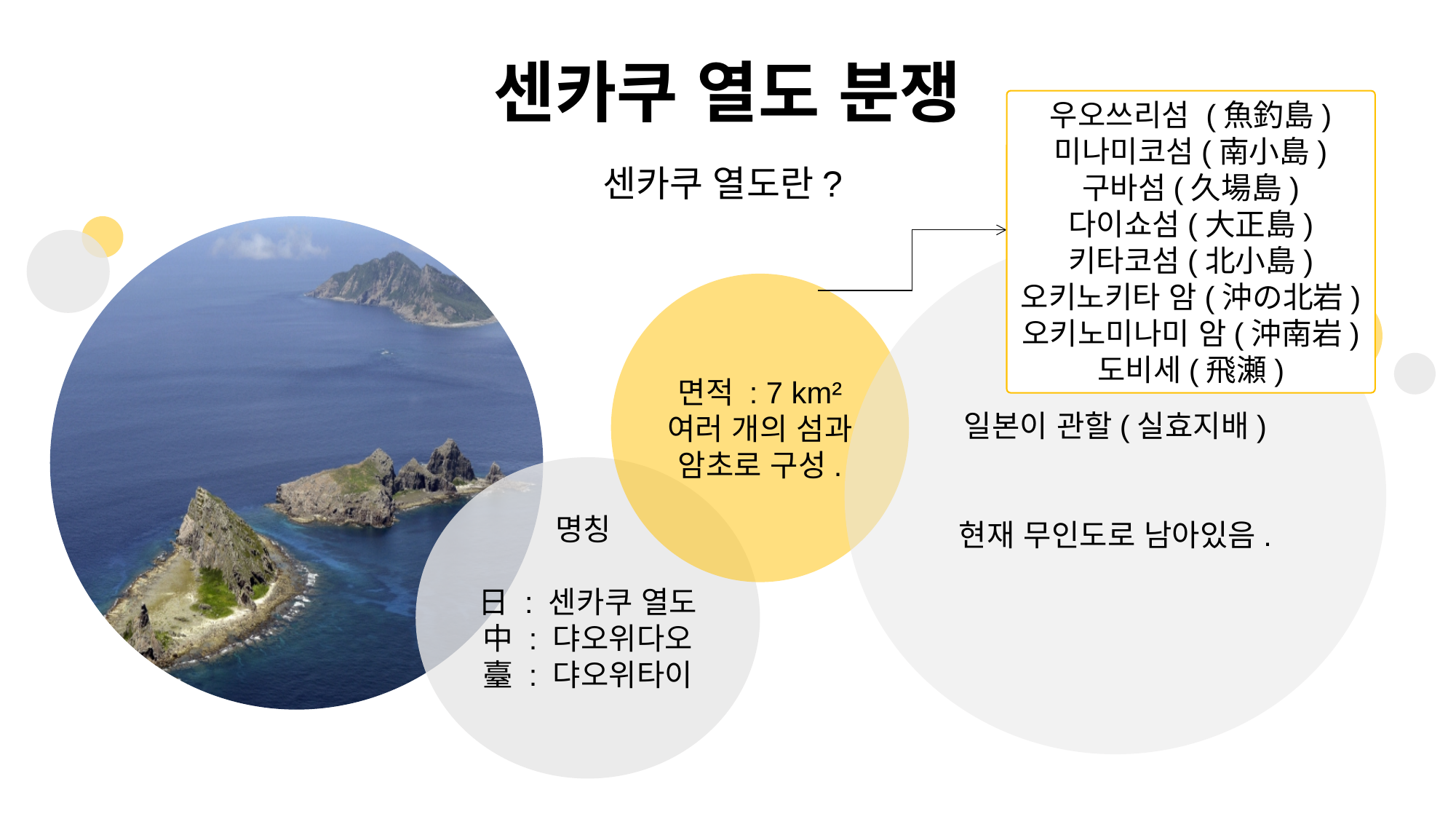

센카쿠 열도 분쟁
우오쓰리섬 (魚釣島)
미나미코섬(南小島)
구바섬(久場島)
다이쇼섬(大正島)
키타코섬(北小島)
오키노키타 암(沖の北岩)
오키노미나미 암(沖南岩)
도비세(飛瀬)
센카쿠 열도란?

일본이 관할(실효지배)

현재 무인도로 남아있음.

면적 : 7 km² 여러 개의 섬과 암초로 구성.

명칭

日 : 센카쿠 열도
中 : 댜오위다오
臺 : 댜오위타이